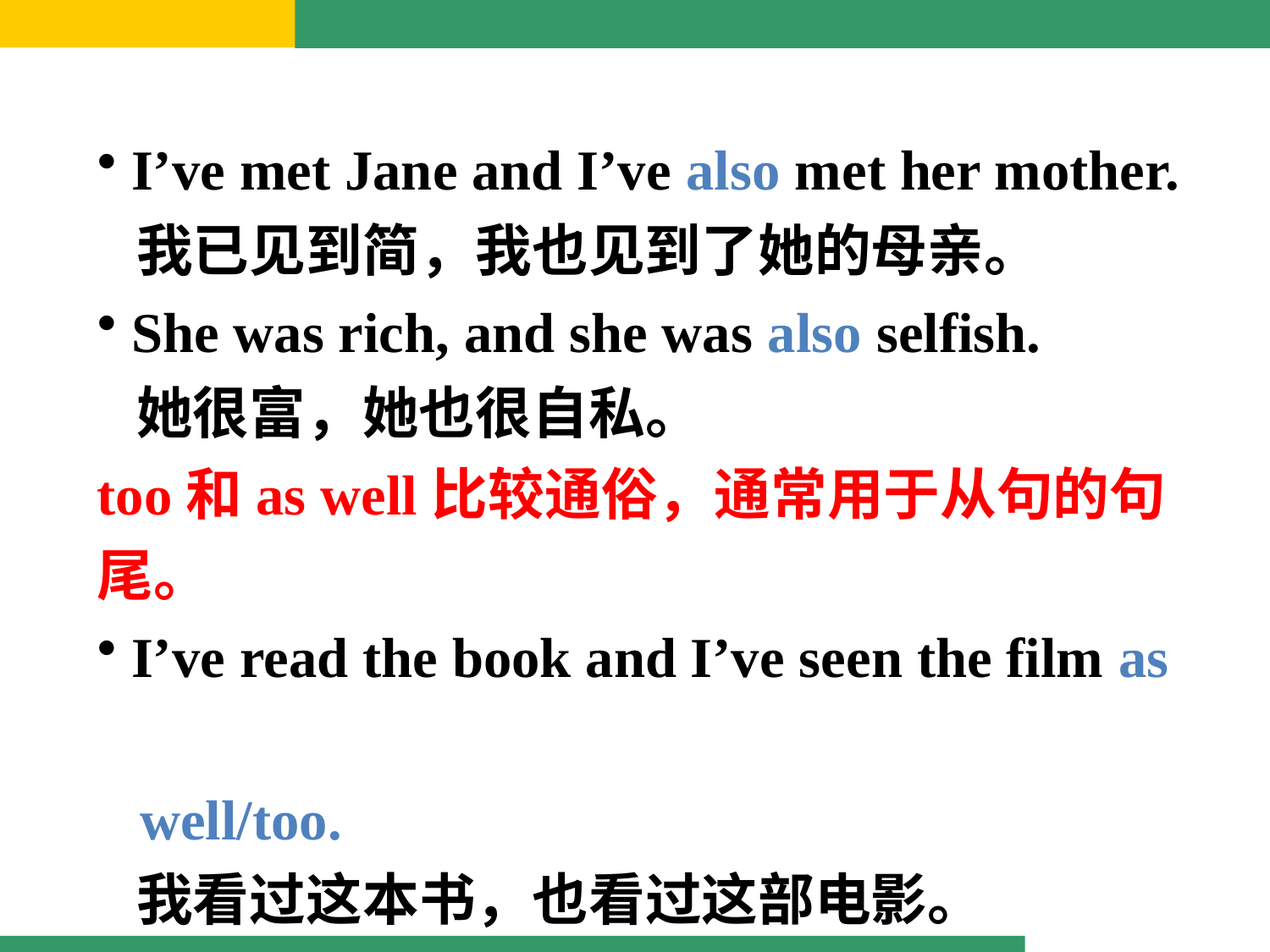

I’ve met Jane and I’ve also met her mother.
  我已见到简，我也见到了她的母亲。
 She was rich, and she was also selfish.
  她很富，她也很自私。
too和as well比较通俗，通常用于从句的句尾。
 I’ve read the book and I’ve seen the film as
   well/too.
  我看过这本书，也看过这部电影。